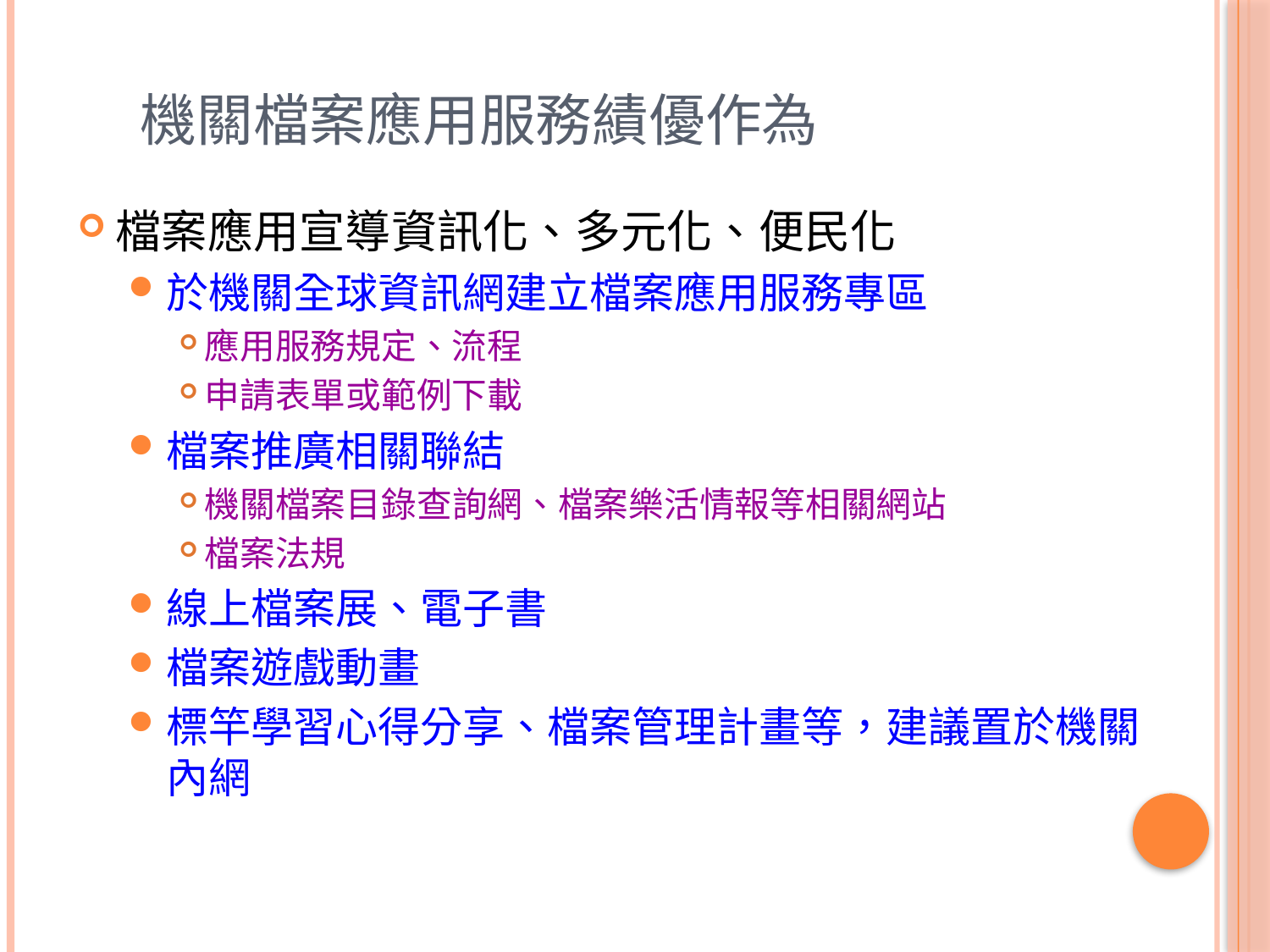

# 機關檔案應用服務績優作為
檔案應用宣導資訊化、多元化、便民化
於機關全球資訊網建立檔案應用服務專區
應用服務規定、流程
申請表單或範例下載
檔案推廣相關聯結
機關檔案目錄查詢網、檔案樂活情報等相關網站
檔案法規
線上檔案展、電子書
檔案遊戲動畫
標竿學習心得分享、檔案管理計畫等，建議置於機關內網